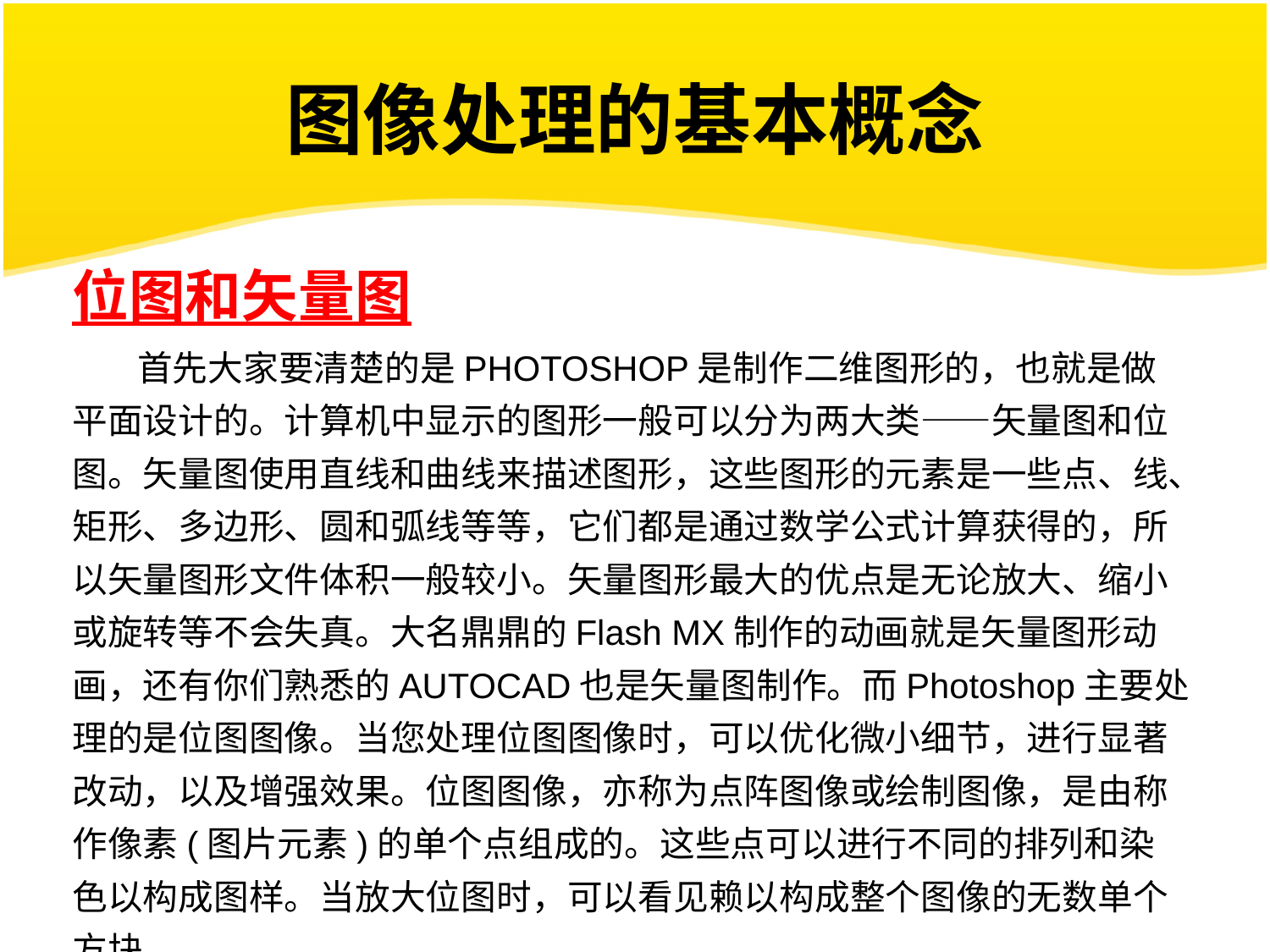

# 图像处理的基本概念
位图和矢量图
首先大家要清楚的是PHOTOSHOP是制作二维图形的，也就是做平面设计的。计算机中显示的图形一般可以分为两大类——矢量图和位图。矢量图使用直线和曲线来描述图形，这些图形的元素是一些点、线、矩形、多边形、圆和弧线等等，它们都是通过数学公式计算获得的，所以矢量图形文件体积一般较小。矢量图形最大的优点是无论放大、缩小或旋转等不会失真。大名鼎鼎的Flash MX制作的动画就是矢量图形动画，还有你们熟悉的AUTOCAD也是矢量图制作。而Photoshop主要处理的是位图图像。当您处理位图图像时，可以优化微小细节，进行显著改动，以及增强效果。位图图像，亦称为点阵图像或绘制图像，是由称作像素(图片元素)的单个点组成的。这些点可以进行不同的排列和染色以构成图样。当放大位图时，可以看见赖以构成整个图像的无数单个方块。